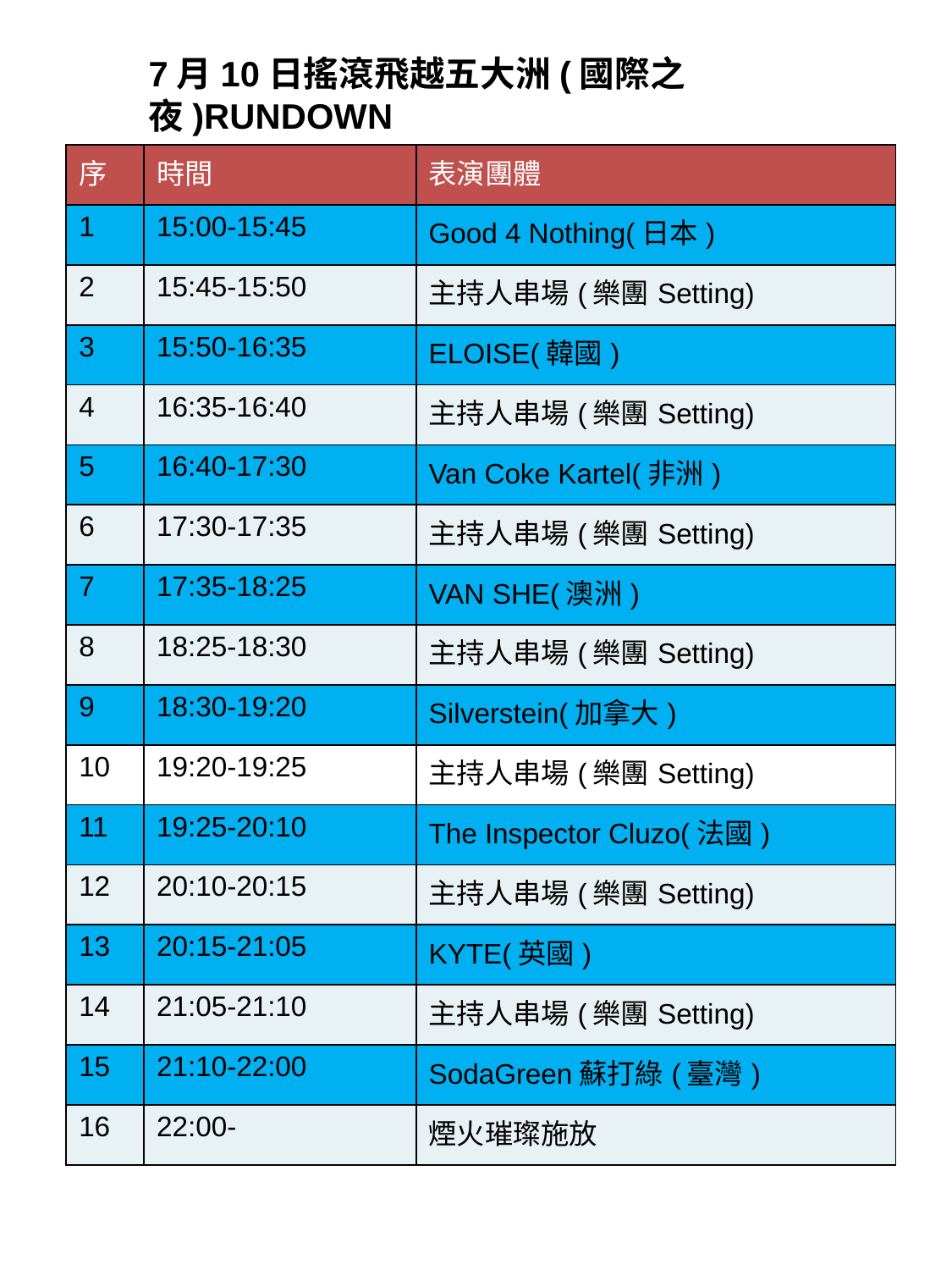

7月10日搖滾飛越五大洲(國際之夜)RUNDOWN
| 序 | 時間 | 表演團體 |
| --- | --- | --- |
| 1 | 15:00-15:45 | Good 4 Nothing(日本) |
| 2 | 15:45-15:50 | 主持人串場(樂團Setting) |
| 3 | 15:50-16:35 | ELOISE(韓國) |
| 4 | 16:35-16:40 | 主持人串場(樂團Setting) |
| 5 | 16:40-17:30 | Van Coke Kartel(非洲) |
| 6 | 17:30-17:35 | 主持人串場(樂團Setting) |
| 7 | 17:35-18:25 | VAN SHE(澳洲) |
| 8 | 18:25-18:30 | 主持人串場(樂團Setting) |
| 9 | 18:30-19:20 | Silverstein(加拿大) |
| 10 | 19:20-19:25 | 主持人串場(樂團Setting) |
| 11 | 19:25-20:10 | The Inspector Cluzo(法國) |
| 12 | 20:10-20:15 | 主持人串場(樂團Setting) |
| 13 | 20:15-21:05 | KYTE(英國) |
| 14 | 21:05-21:10 | 主持人串場(樂團Setting) |
| 15 | 21:10-22:00 | SodaGreen蘇打綠(臺灣) |
| 16 | 22:00- | 煙火璀璨施放 |